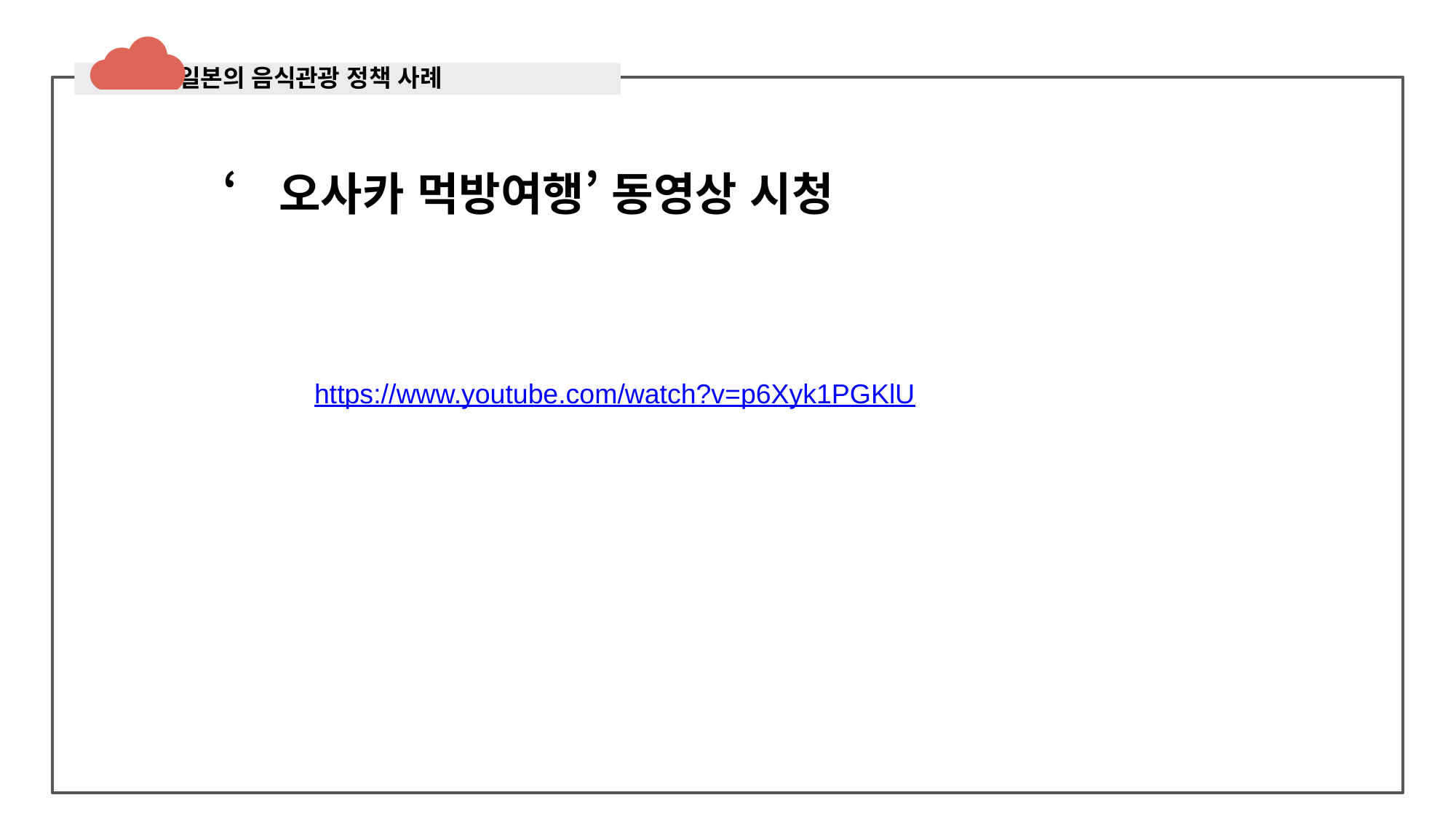

일본의 음식관광 정책 사례

‘오사카 먹방여행’ 동영상 시청

https://www.youtube.com/watch?v=p6Xyk1PGKlU